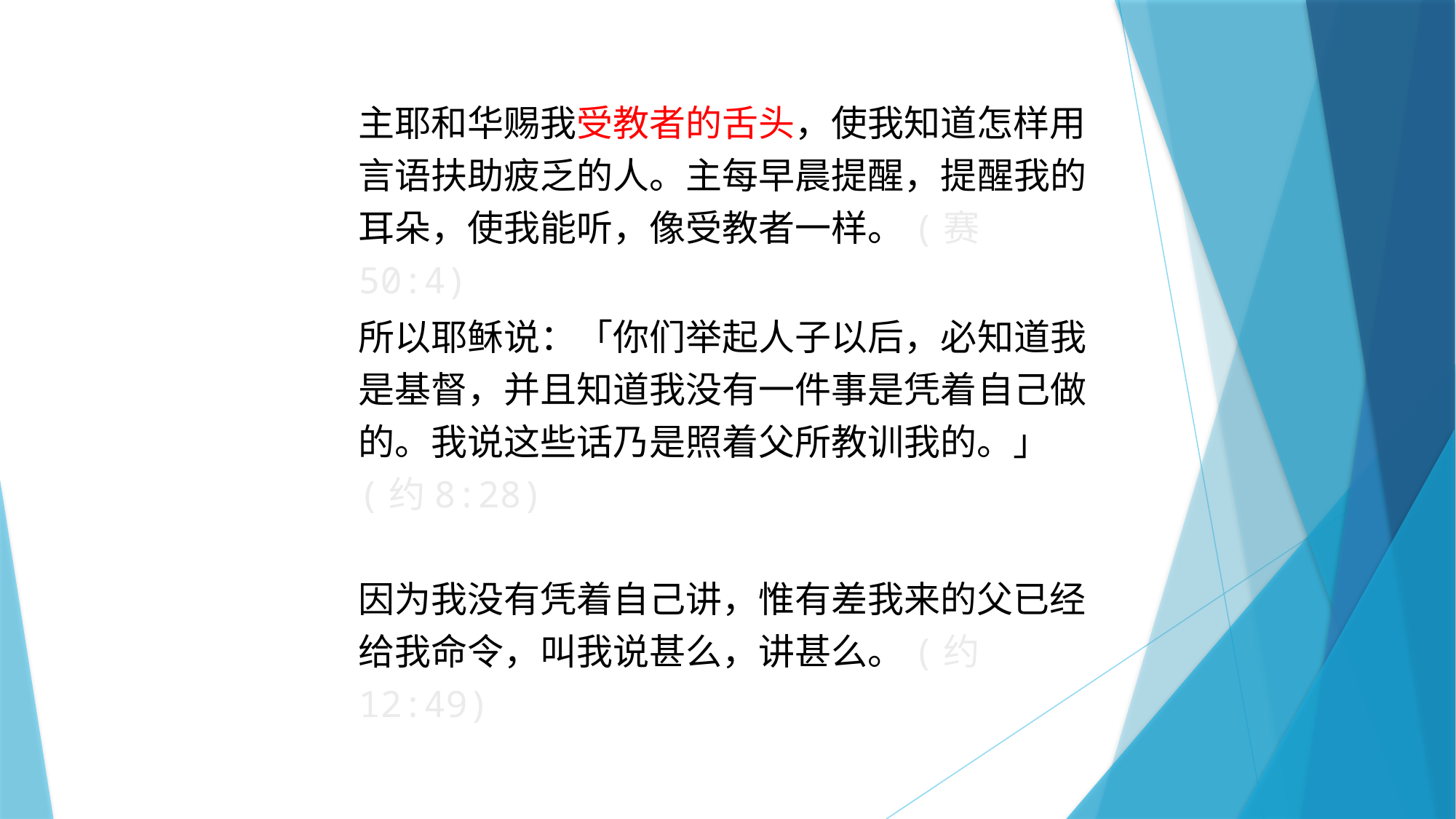

主耶和华赐我受教者的舌头，使我知道怎样用言语扶助疲乏的人。主每早晨提醒，提醒我的耳朵，使我能听，像受教者一样。(赛50:4)
所以耶稣说：「你们举起人子以后，必知道我是基督，并且知道我没有一件事是凭着自己做的。我说这些话乃是照着父所教训我的。」 (约8:28)

因为我没有凭着自己讲，惟有差我来的父已经给我命令，叫我说甚么，讲甚么。(约12:49)